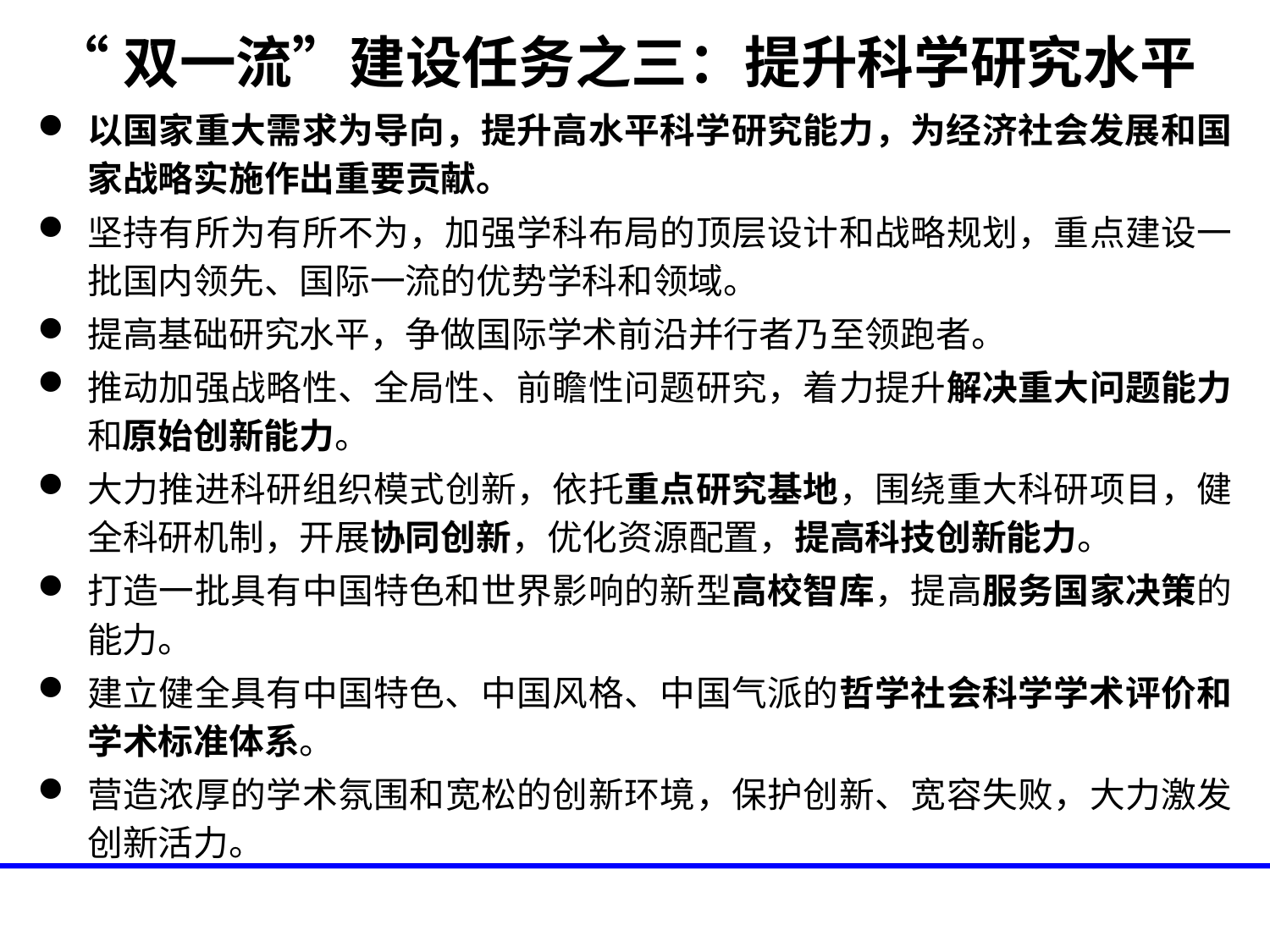

# “双一流”建设任务之三：提升科学研究水平
以国家重大需求为导向，提升高水平科学研究能力，为经济社会发展和国家战略实施作出重要贡献。
坚持有所为有所不为，加强学科布局的顶层设计和战略规划，重点建设一批国内领先、国际一流的优势学科和领域。
提高基础研究水平，争做国际学术前沿并行者乃至领跑者。
推动加强战略性、全局性、前瞻性问题研究，着力提升解决重大问题能力和原始创新能力。
大力推进科研组织模式创新，依托重点研究基地，围绕重大科研项目，健全科研机制，开展协同创新，优化资源配置，提高科技创新能力。
打造一批具有中国特色和世界影响的新型高校智库，提高服务国家决策的能力。
建立健全具有中国特色、中国风格、中国气派的哲学社会科学学术评价和学术标准体系。
营造浓厚的学术氛围和宽松的创新环境，保护创新、宽容失败，大力激发创新活力。